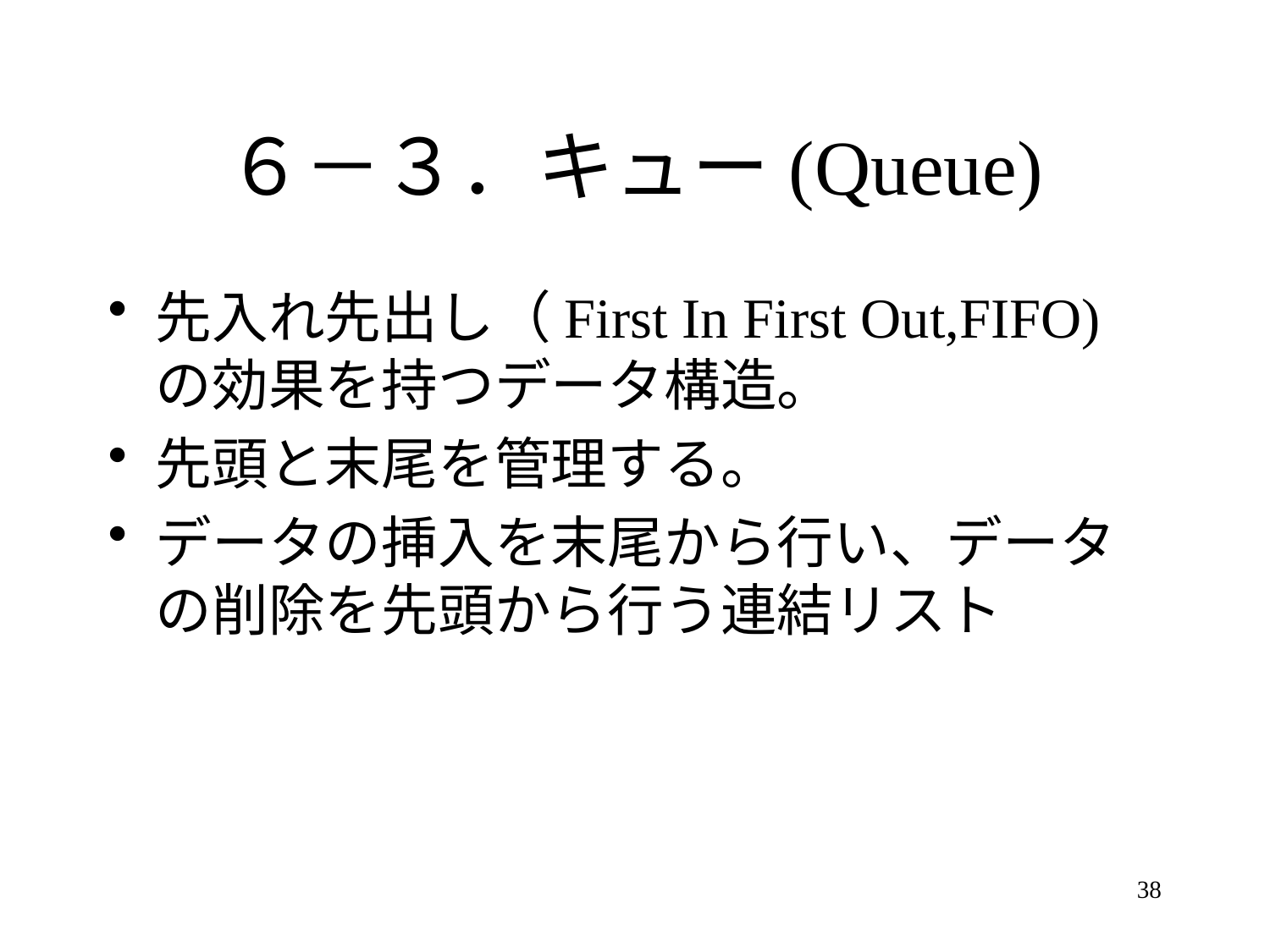

# ６－３．キュー(Queue)
先入れ先出し（First In First Out,FIFO)の効果を持つデータ構造。
先頭と末尾を管理する。
データの挿入を末尾から行い、データの削除を先頭から行う連結リスト
38